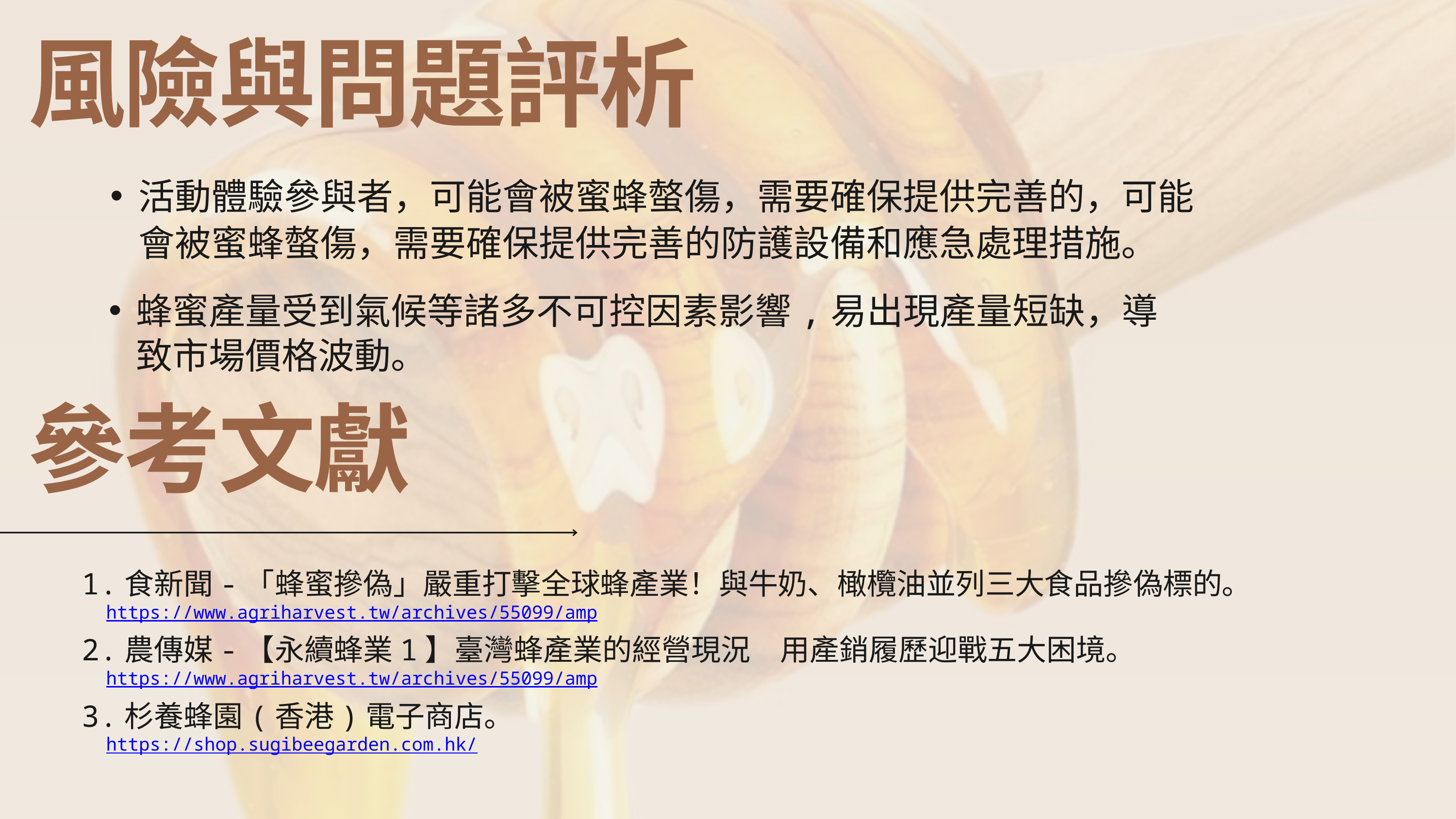

風險與問題評析
活動體驗參與者，可能會被蜜蜂螫傷，需要確保提供完善的，可能會被蜜蜂螫傷，需要確保提供完善的防護設備和應急處理措施。

蜂蜜產量受到氣候等諸多不可控因素影響,易出現產量短缺，導致市場價格波動。
參考文獻

1.食新聞-「蜂蜜摻偽」嚴重打擊全球蜂產業！與牛奶、橄欖油並列三大食品摻偽標的。
https://www.agriharvest.tw/archives/55099/amp
2.農傳媒-【永續蜂業1】臺灣蜂產業的經營現況　用產銷履歷迎戰五大困境。
https://www.agriharvest.tw/archives/55099/amp
3.杉養蜂園(香港)電子商店。
https://shop.sugibeegarden.com.hk/